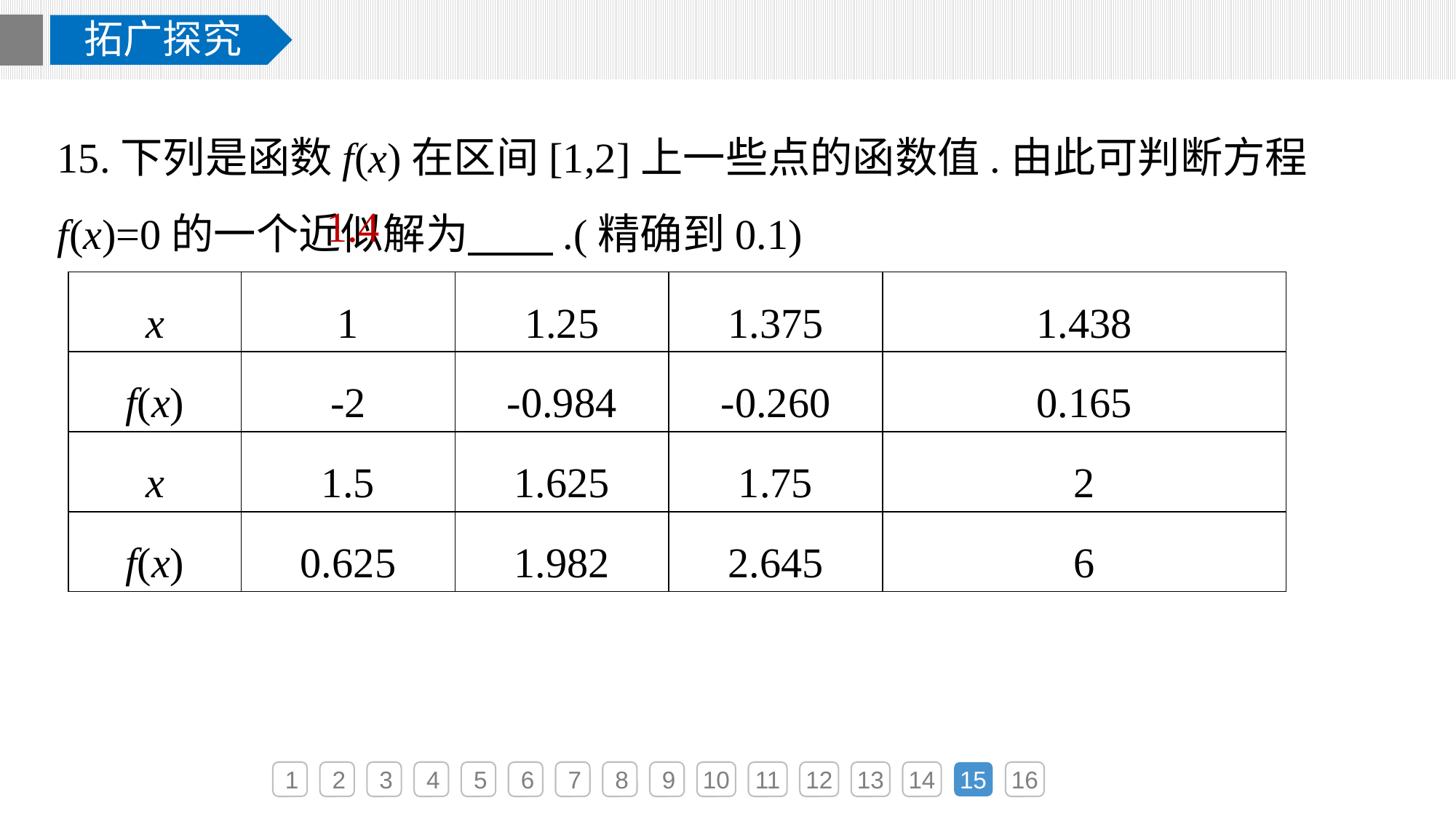

拓广探究

15.下列是函数f(x)在区间[1,2]上一些点的函数值.由此可判断方程f(x)=0的一个近似解为　　.(精确到0.1)
1.4
| x | 1 | 1.25 | 1.375 | 1.438 |
| --- | --- | --- | --- | --- |
| f(x) | -2 | -0.984 | -0.260 | 0.165 |
| x | 1.5 | 1.625 | 1.75 | 2 |
| f(x) | 0.625 | 1.982 | 2.645 | 6 |
1
2
3
4
5
6
7
8
9
10
11
12
13
14
15
16